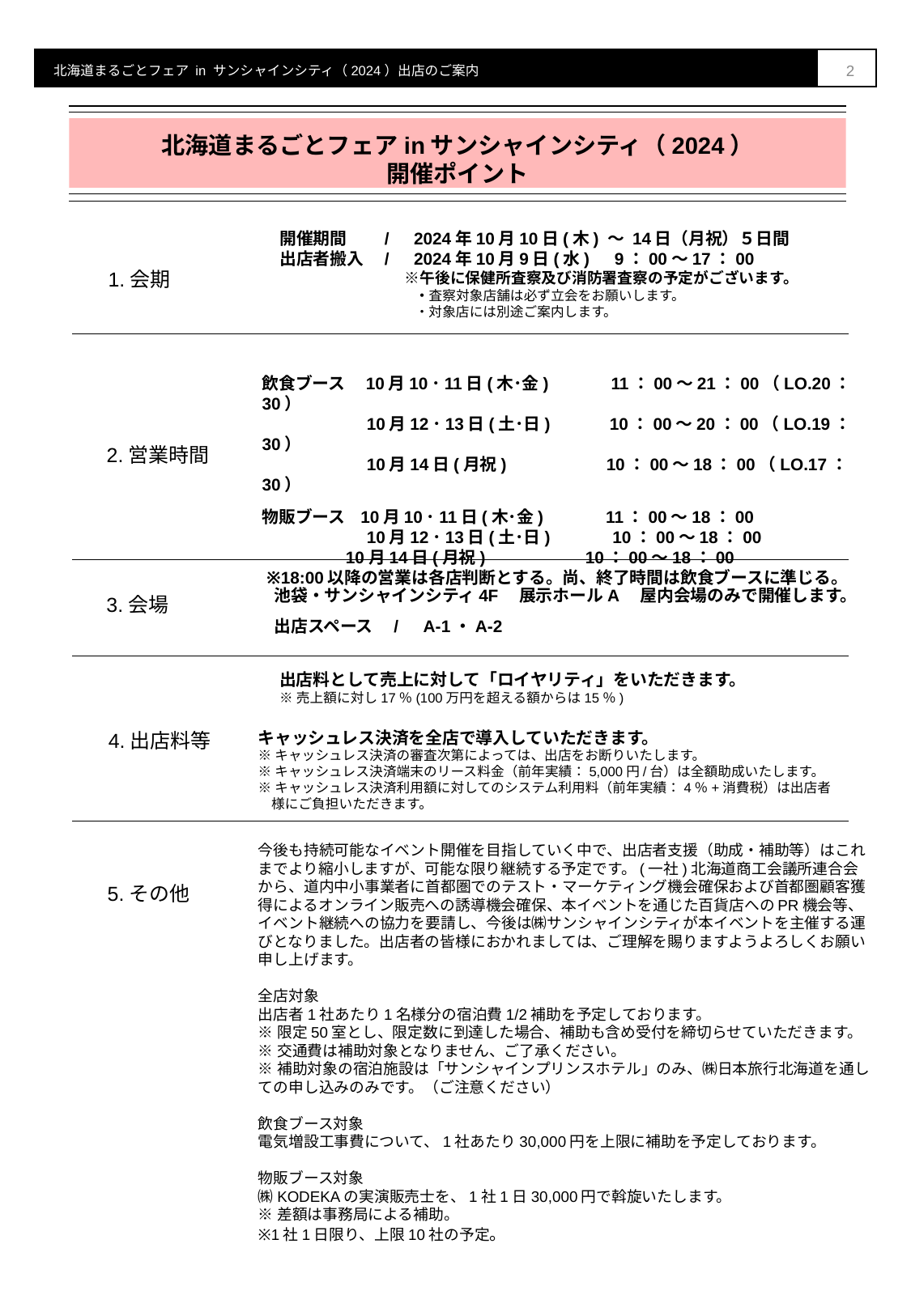

2

北海道まるごとフェアinサンシャインシティ（2024）
開催ポイント
開催期間　　/　2024年10月10日(木) ～ 14日（月祝）５日間
出店者搬入　/　2024年10月9日(水)　9：00～17：00
　　　　　　　　 ※午後に保健所査察及び消防署査察の予定がございます。
　　　　　　　　　　・査察対象店舗は必ず立会をお願いします。
　　　　　　　　　　・対象店には別途ご案内します。
1.会期
飲食ブース　10月10･11日(木･金)　　　 11：00～21：00（LO.20：30）
　　　　　　10月12･13日(土･日)   　　 10：00～20：00（LO.19：30）
　　　　　　10月14日(月祝)　　　　　  10：00～18：00（LO.17：30）

物販ブース   10月10･11日(木･金)　　　 11：00～18：00
　　　　　　10月12･13日(土･日)　 　　10：00～18：00
                  10月14日(月祝)　　　　　  10：00～18：00
 ※18:00以降の営業は各店判断とする。尚、終了時間は飲食ブースに準じる。
2.営業時間
池袋・サンシャインシティ4F　展示ホールA　屋内会場のみで開催します。
出店スペース　/　A-1・A-2
3.会場
出店料として売上に対して「ロイヤリティ」をいただきます。
※売上額に対し17％(100万円を超える額からは15％)
キャッシュレス決済を全店で導入していただきます。
※キャッシュレス決済の審査次第によっては、出店をお断りいたします。
※キャッシュレス決済端末のリース料金（前年実績：5,000円/台）は全額助成いたします。
※キャッシュレス決済利用額に対してのシステム利用料（前年実績：4％+消費税）は出店者
　様にご負担いただきます。
4.出店料等
今後も持続可能なイベント開催を目指していく中で、出店者支援（助成・補助等）はこれまでより縮小しますが、可能な限り継続する予定です。(一社)北海道商工会議所連合会から、道内中小事業者に首都圏でのテスト・マーケティング機会確保および首都圏顧客獲得によるオンライン販売への誘導機会確保、本イベントを通じた百貨店へのPR機会等、イベント継続への協力を要請し、今後は㈱サンシャインシティが本イベントを主催する運びとなりました。出店者の皆様におかれましては、ご理解を賜りますようよろしくお願い申し上げます。

全店対象
出店者1社あたり1名様分の宿泊費1/2補助を予定しております。
※限定50室とし、限定数に到達した場合、補助も含め受付を締切らせていただきます。
※交通費は補助対象となりません、ご了承ください。
※補助対象の宿泊施設は「サンシャインプリンスホテル」のみ、㈱日本旅行北海道を通しての申し込みのみです。（ご注意ください）

飲食ブース対象
電気増設工事費について、1社あたり30,000円を上限に補助を予定しております。

物販ブース対象
㈱KODEKAの実演販売士を、1社1日30,000円で斡旋いたします。
※差額は事務局による補助。
※1社1日限り、上限10社の予定。
5.その他